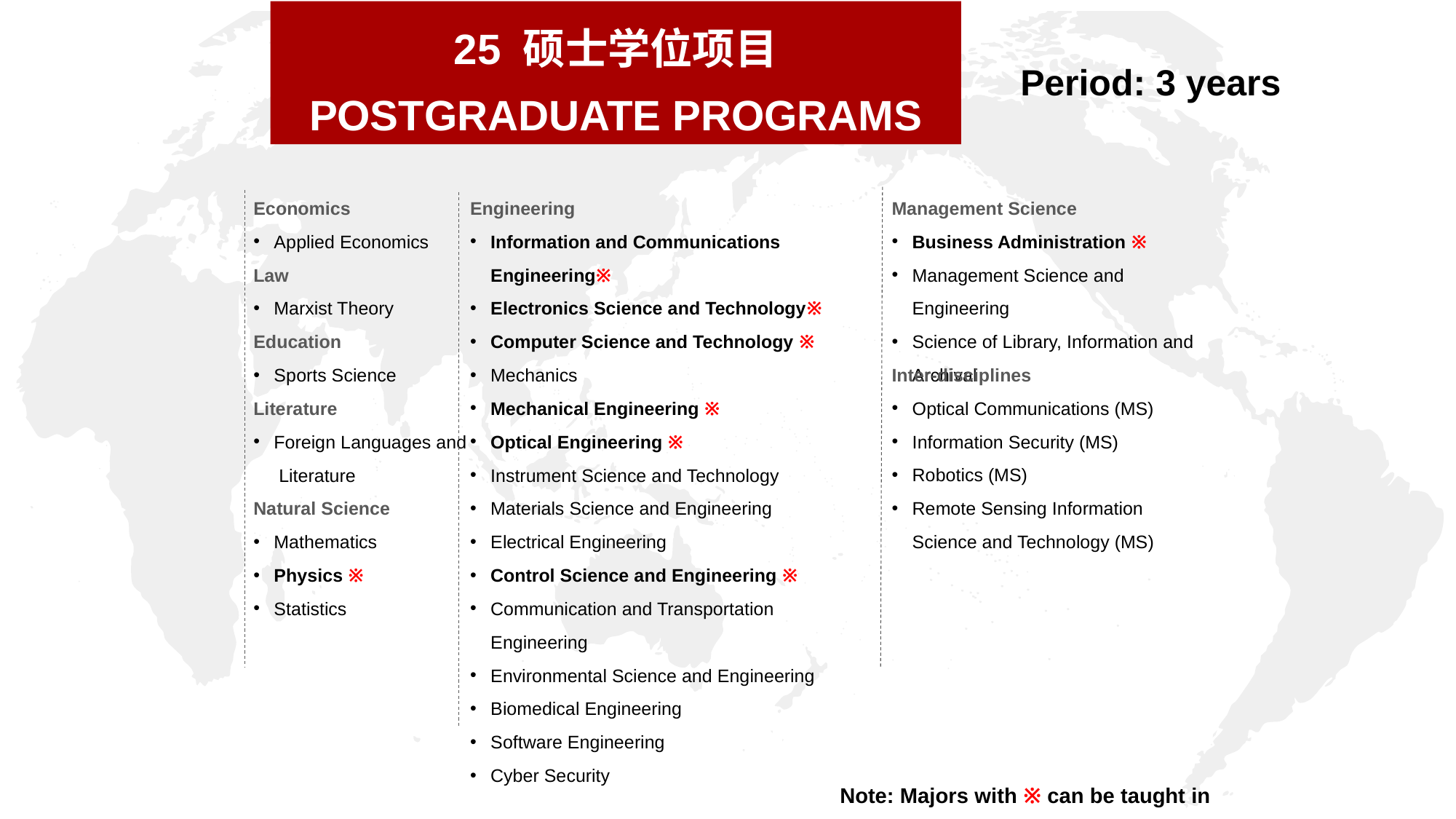

25 硕士学位项目 POSTGRADUATE PROGRAMS
 Period: 3 years
Economics
Applied Economics
Law
Marxist Theory
Education
Sports Science
Literature
Foreign Languages and
     Literature
Natural Science
Mathematics
Physics ※
Statistics
Engineering
Information and Communications Engineering※
Electronics Science and Technology※
Computer Science and Technology ※
Mechanics
Mechanical Engineering ※
Optical Engineering ※
Instrument Science and Technology
Materials Science and Engineering
Electrical Engineering
Control Science and Engineering ※
Communication and Transportation Engineering
Environmental Science and Engineering
Biomedical Engineering
Software Engineering
Cyber Security
Management Science
Business Administration ※
Management Science and Engineering
Science of Library, Information and Archival
Inter-disciplines
Optical Communications (MS)
Information Security (MS)
Robotics (MS)
Remote Sensing Information Science and Technology (MS)

Note: Majors with ※ can be taught in English.